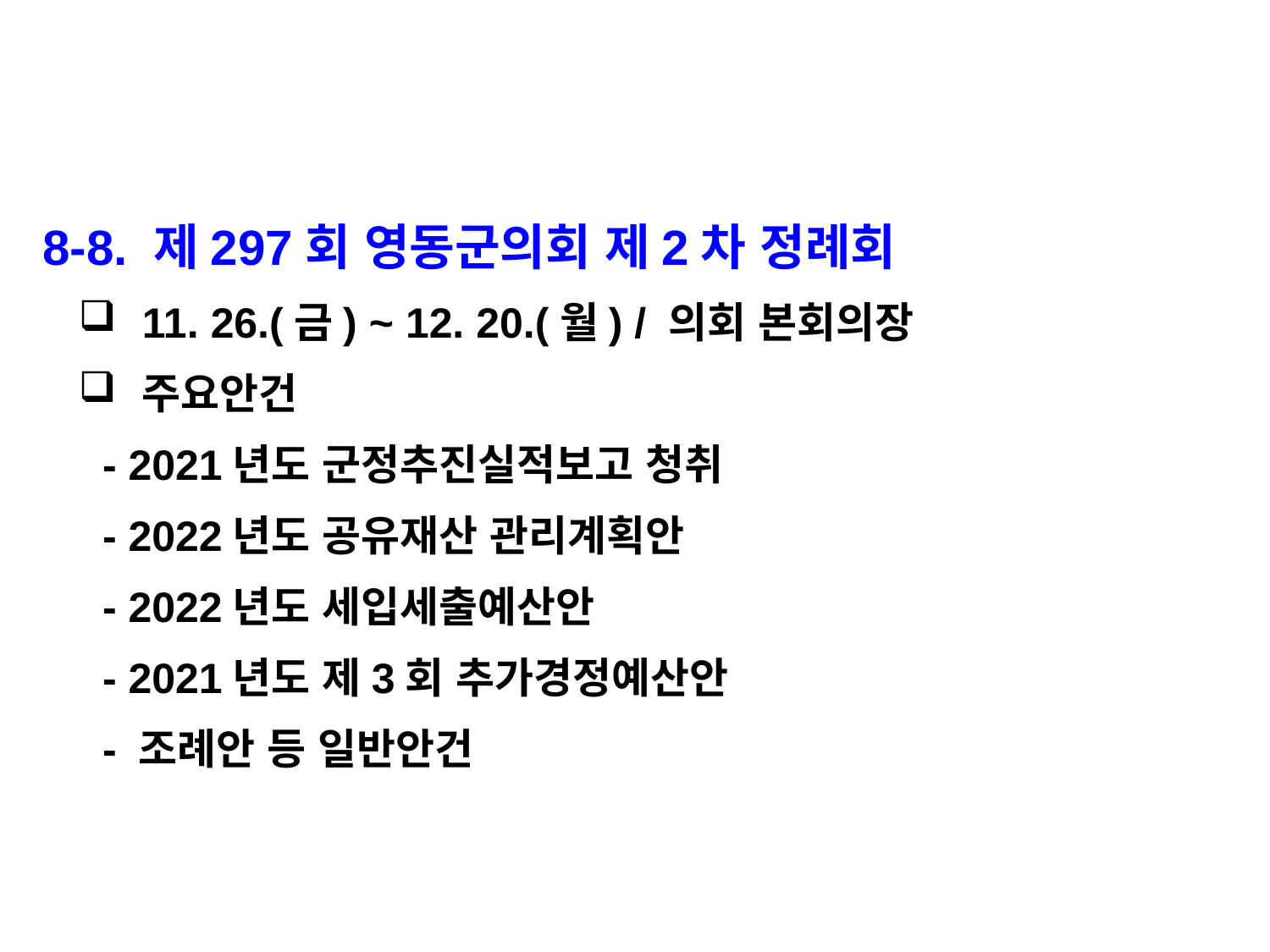

8-8. 제297회 영동군의회 제2차 정례회
11. 26.(금) ~ 12. 20.(월) / 의회 본회의장
주요안건
  - 2021년도 군정추진실적보고 청취
  - 2022년도 공유재산 관리계획안
  - 2022년도 세입세출예산안
  - 2021년도 제3회 추가경정예산안
  - 조례안 등 일반안건